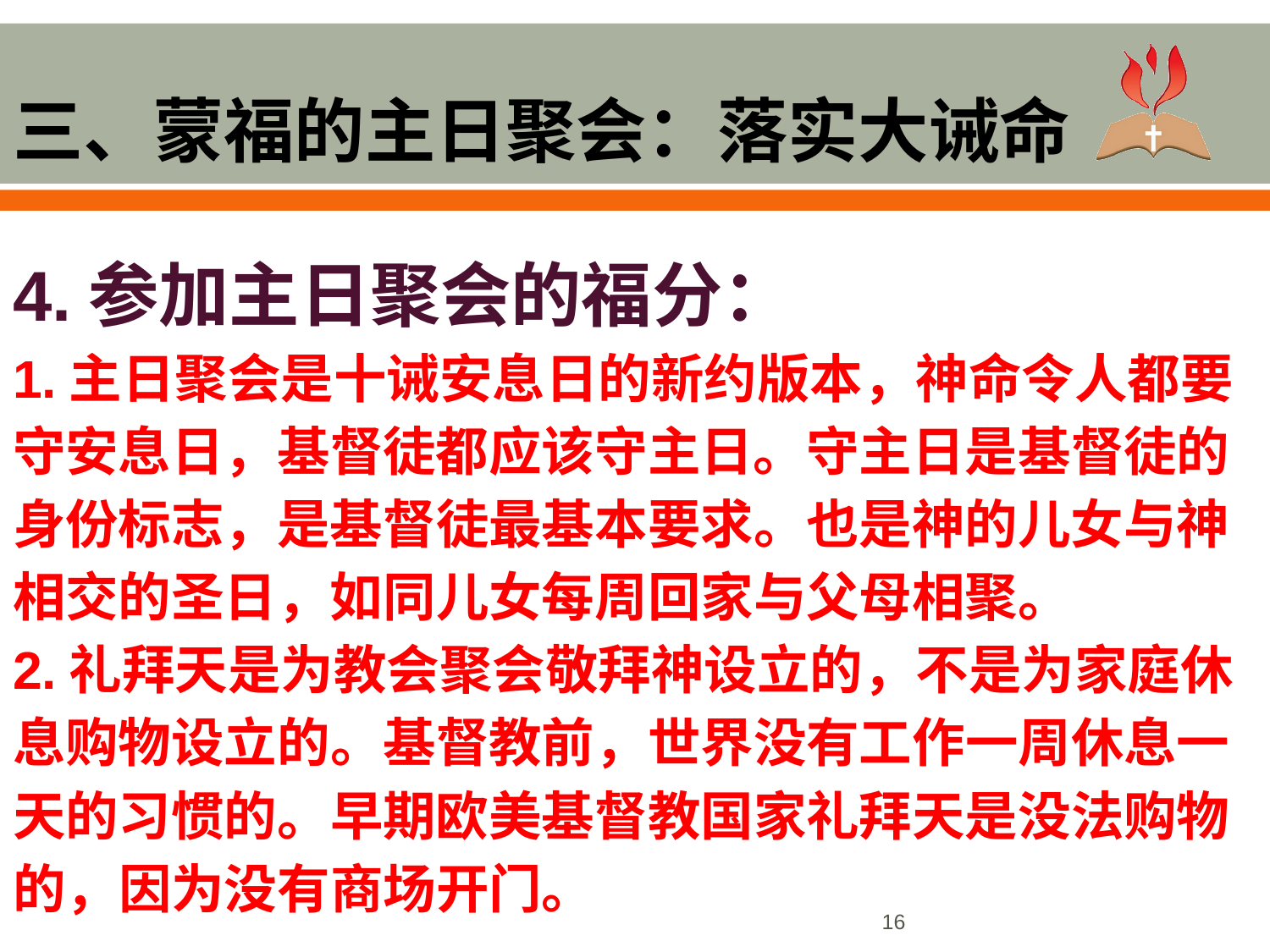

#
三、蒙福的主日聚会：落实大诫命

4.参加主日聚会的福分：
1.主日聚会是十诫安息日的新约版本，神命令人都要守安息日，基督徒都应该守主日。守主日是基督徒的身份标志，是基督徒最基本要求。也是神的儿女与神相交的圣日，如同儿女每周回家与父母相聚。
2.礼拜天是为教会聚会敬拜神设立的，不是为家庭休息购物设立的。基督教前，世界没有工作一周休息一天的习惯的。早期欧美基督教国家礼拜天是没法购物的，因为没有商场开门。

16